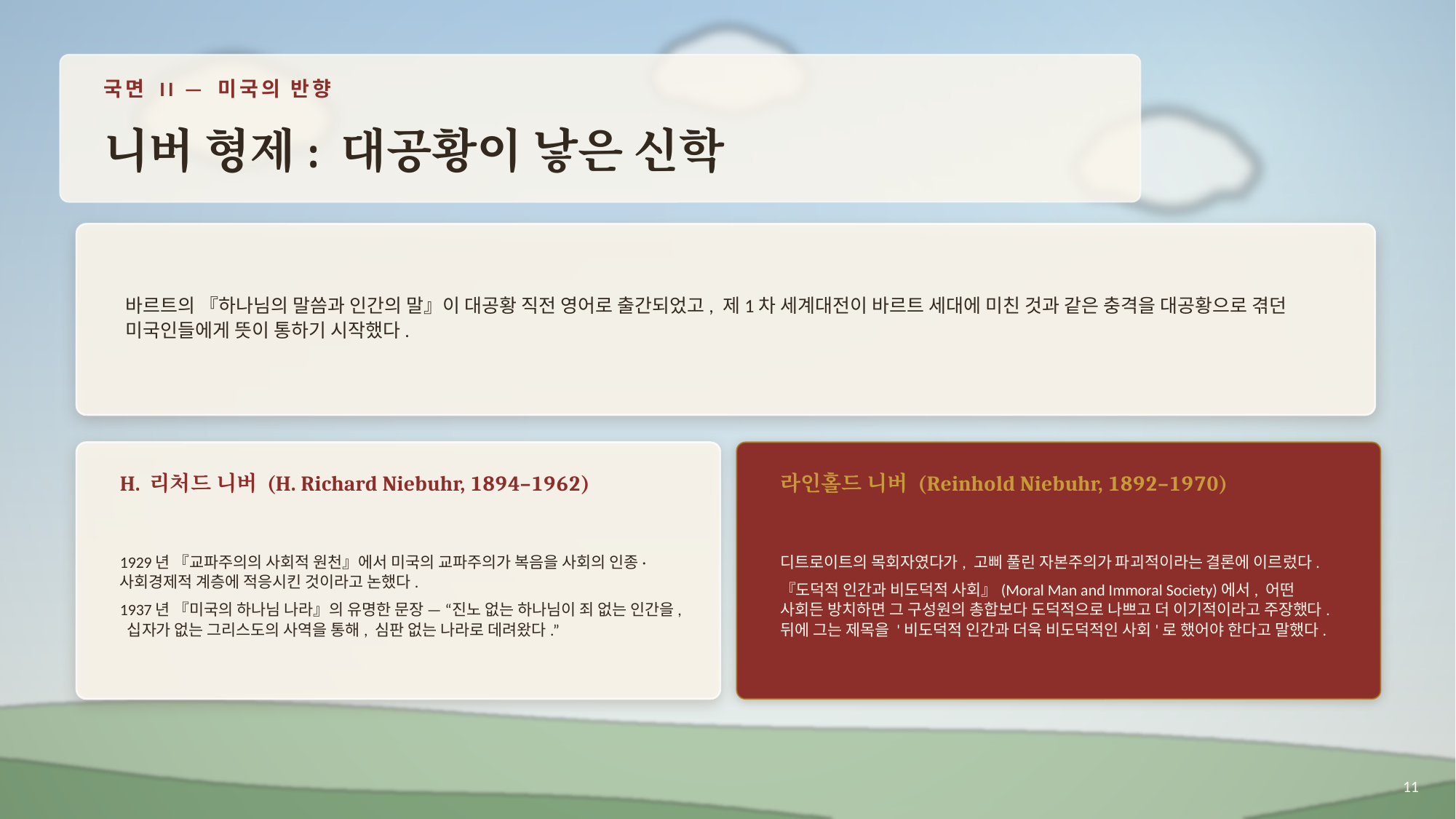

국면 II — 미국의 반향
니버 형제: 대공황이 낳은 신학

바르트의 『하나님의 말씀과 인간의 말』이 대공황 직전 영어로 출간되었고, 제1차 세계대전이 바르트 세대에 미친 것과 같은 충격을 대공황으로 겪던 미국인들에게 뜻이 통하기 시작했다.

H. 리처드 니버 (H. Richard Niebuhr, 1894–1962)
라인홀드 니버 (Reinhold Niebuhr, 1892–1970)
1929년 『교파주의의 사회적 원천』에서 미국의 교파주의가 복음을 사회의 인종·사회경제적 계층에 적응시킨 것이라고 논했다.
1937년 『미국의 하나님 나라』의 유명한 문장 — “진노 없는 하나님이 죄 없는 인간을, 십자가 없는 그리스도의 사역을 통해, 심판 없는 나라로 데려왔다.”
디트로이트의 목회자였다가, 고삐 풀린 자본주의가 파괴적이라는 결론에 이르렀다.
『도덕적 인간과 비도덕적 사회』(Moral Man and Immoral Society)에서, 어떤 사회든 방치하면 그 구성원의 총합보다 도덕적으로 나쁘고 더 이기적이라고 주장했다. 뒤에 그는 제목을 '비도덕적 인간과 더욱 비도덕적인 사회'로 했어야 한다고 말했다.
11